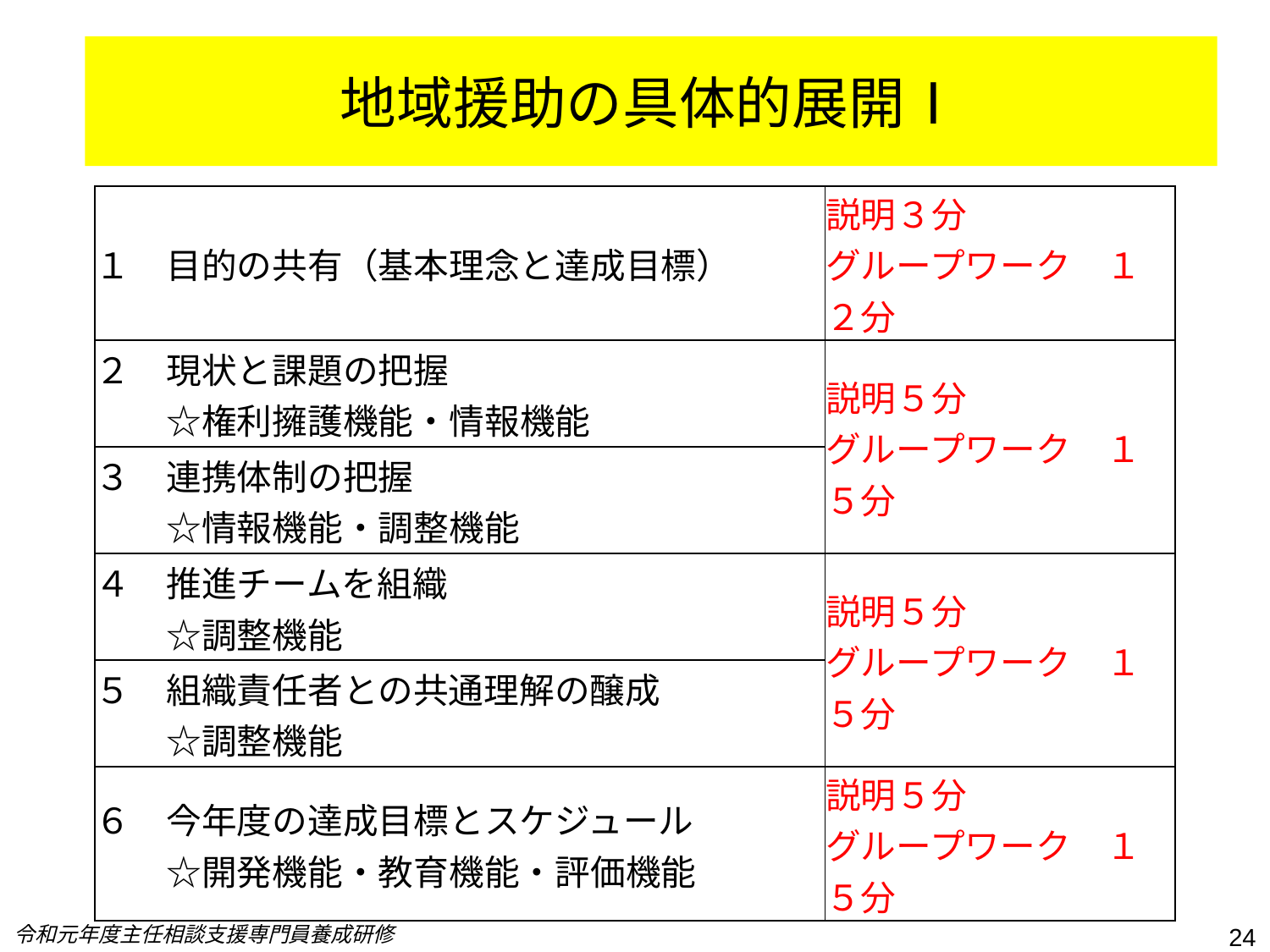

# 地域援助の具体的展開Ⅰ
| １　目的の共有（基本理念と達成目標） | 説明３分　 グループワーク　１２分 |
| --- | --- |
| ２　現状と課題の把握 　　☆権利擁護機能・情報機能 | 説明５分　 グループワーク　１５分 |
| ３　連携体制の把握　 　　☆情報機能・調整機能 |  |
| ４　推進チームを組織 　　☆調整機能 | 説明５分　 グループワーク　１５分 |
| ５　組織責任者との共通理解の醸成　 　　☆調整機能 |  |
| ６　今年度の達成目標とスケジュール　 　　☆開発機能・教育機能・評価機能 | 説明５分　 グループワーク　１５分 |
令和元年度主任相談支援専門員養成研修
24